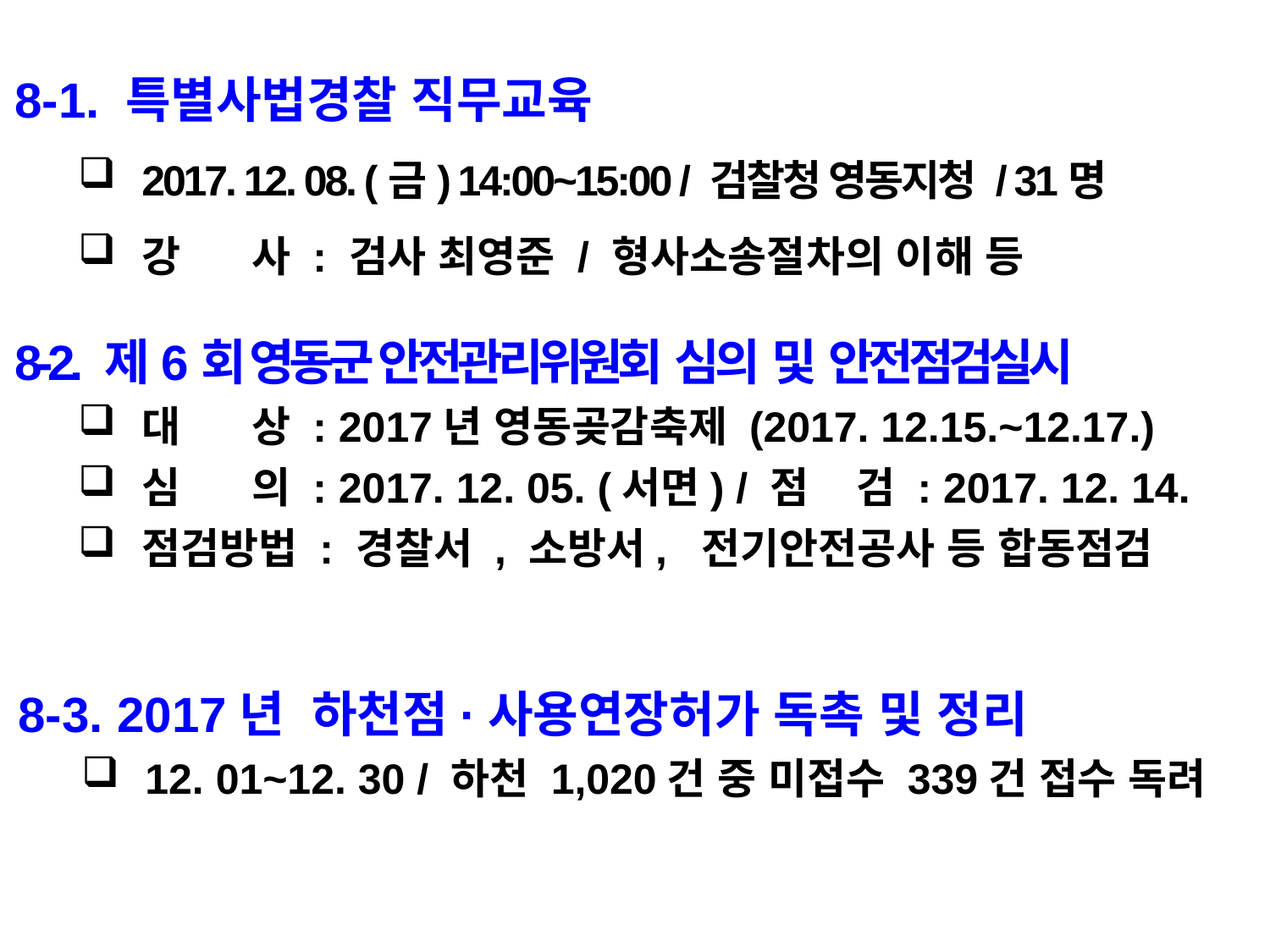

8-1. 특별사법경찰 직무교육
2017. 12. 08. (금) 14:00~15:00 / 검찰청 영동지청 / 31명
강      사 : 검사 최영준 / 형사소송절차의 이해 등
8-2. 제6회 영동군 안전관리위원회  심의  및  안전점검실시
대      상 : 2017년 영동곶감축제 (2017. 12.15.~12.17.)
심      의 : 2017. 12. 05. (서면) / 점    검 : 2017. 12. 14.
점검방법 : 경찰서 , 소방서,  전기안전공사 등 합동점검
8-3. 2017년  하천점·사용연장허가 독촉 및 정리
12. 01~12. 30 / 하천 1,020건 중 미접수 339건 접수 독려